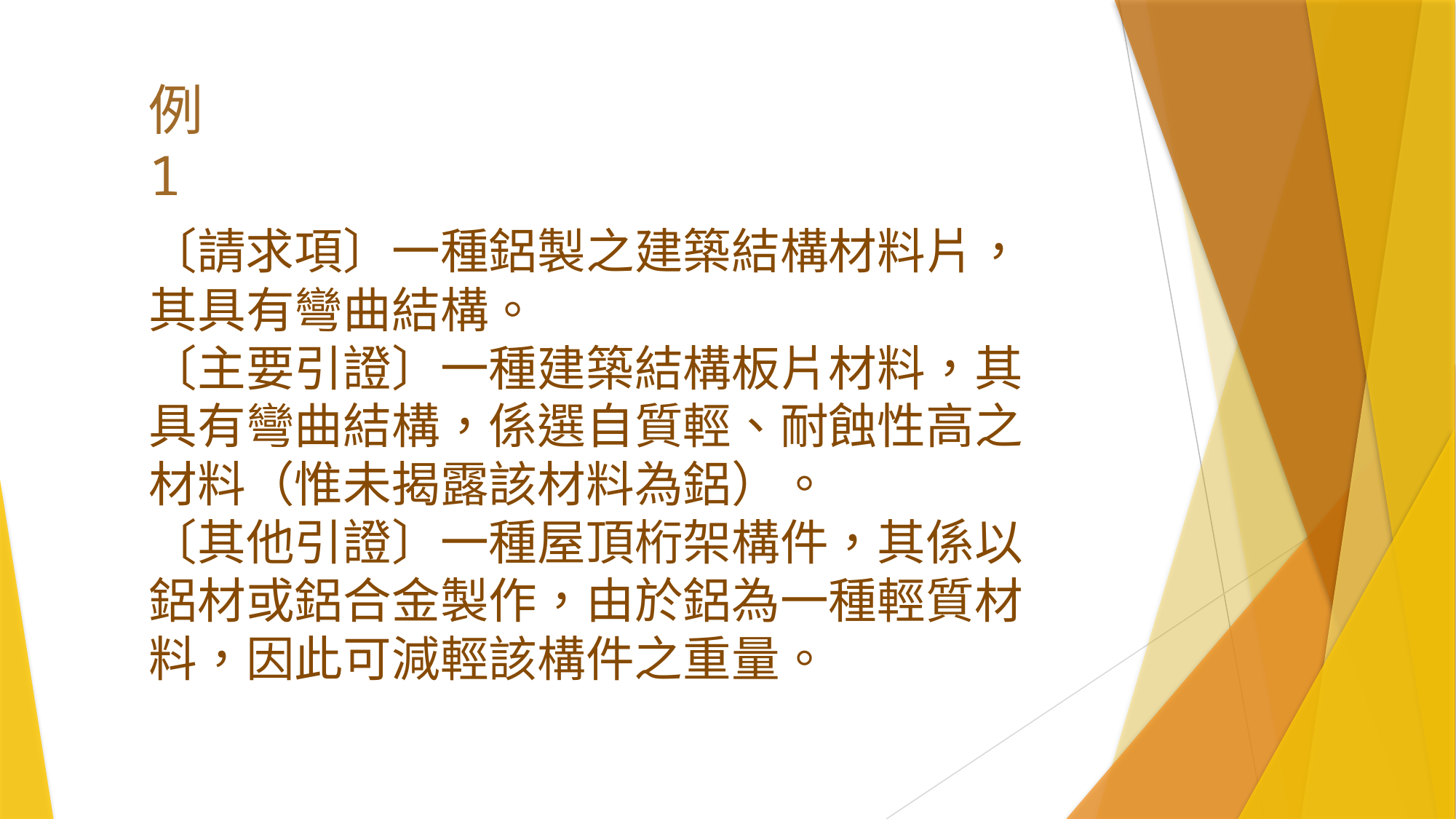

例1
〔請求項〕一種鋁製之建築結構材料片，其具有彎曲結構。
〔主要引證〕一種建築結構板片材料，其具有彎曲結構，係選自質輕、耐蝕性高之材料（惟未揭露該材料為鋁）。
〔其他引證〕一種屋頂桁架構件，其係以鋁材或鋁合金製作，由於鋁為一種輕質材料，因此可減輕該構件之重量。